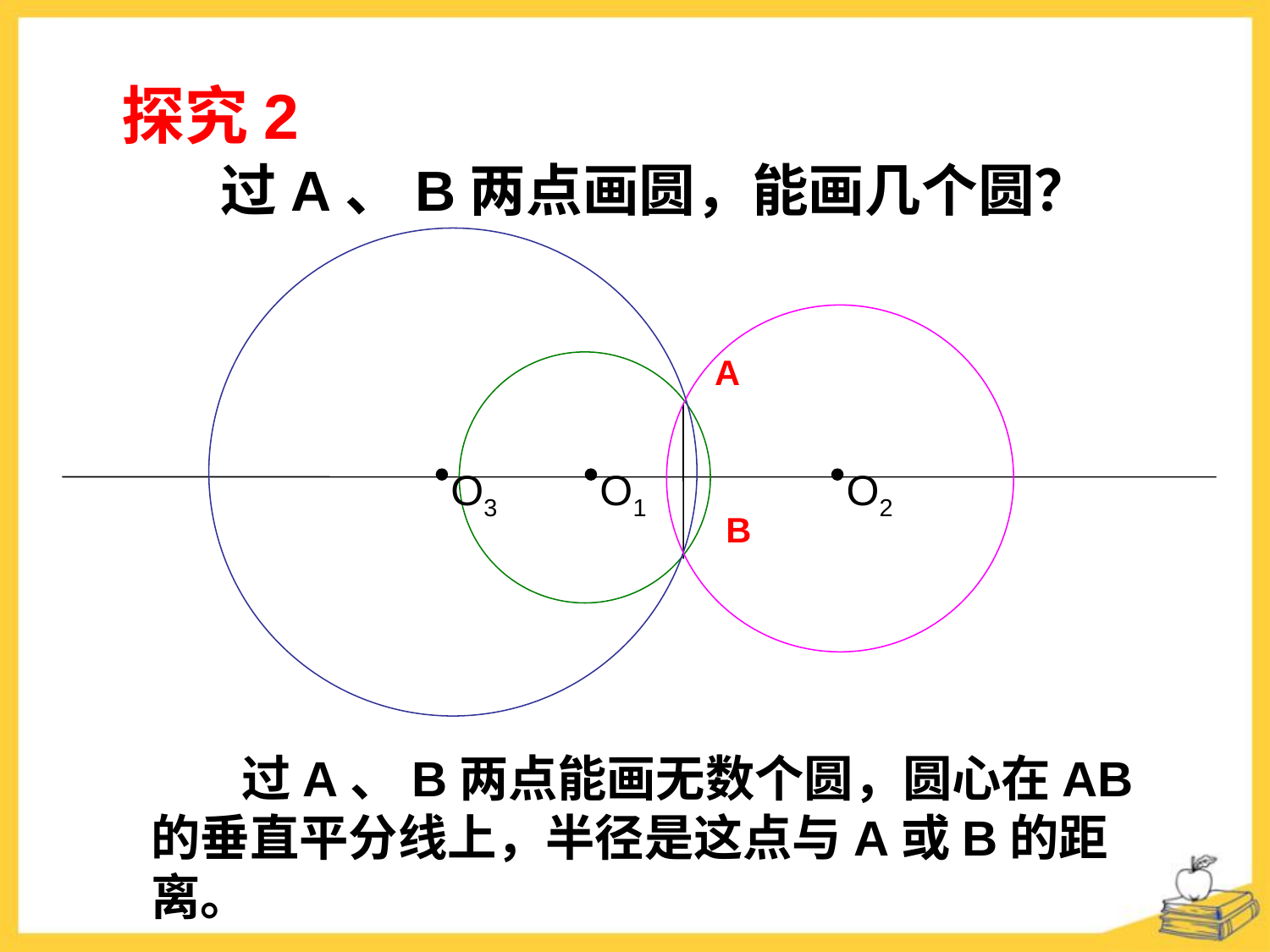

探究2
过A、B两点画圆，能画几个圆？

O3

O2

A

O1

B

       过A、B两点能画无数个圆，圆心在AB的垂直平分线上，半径是这点与A或B的距离。